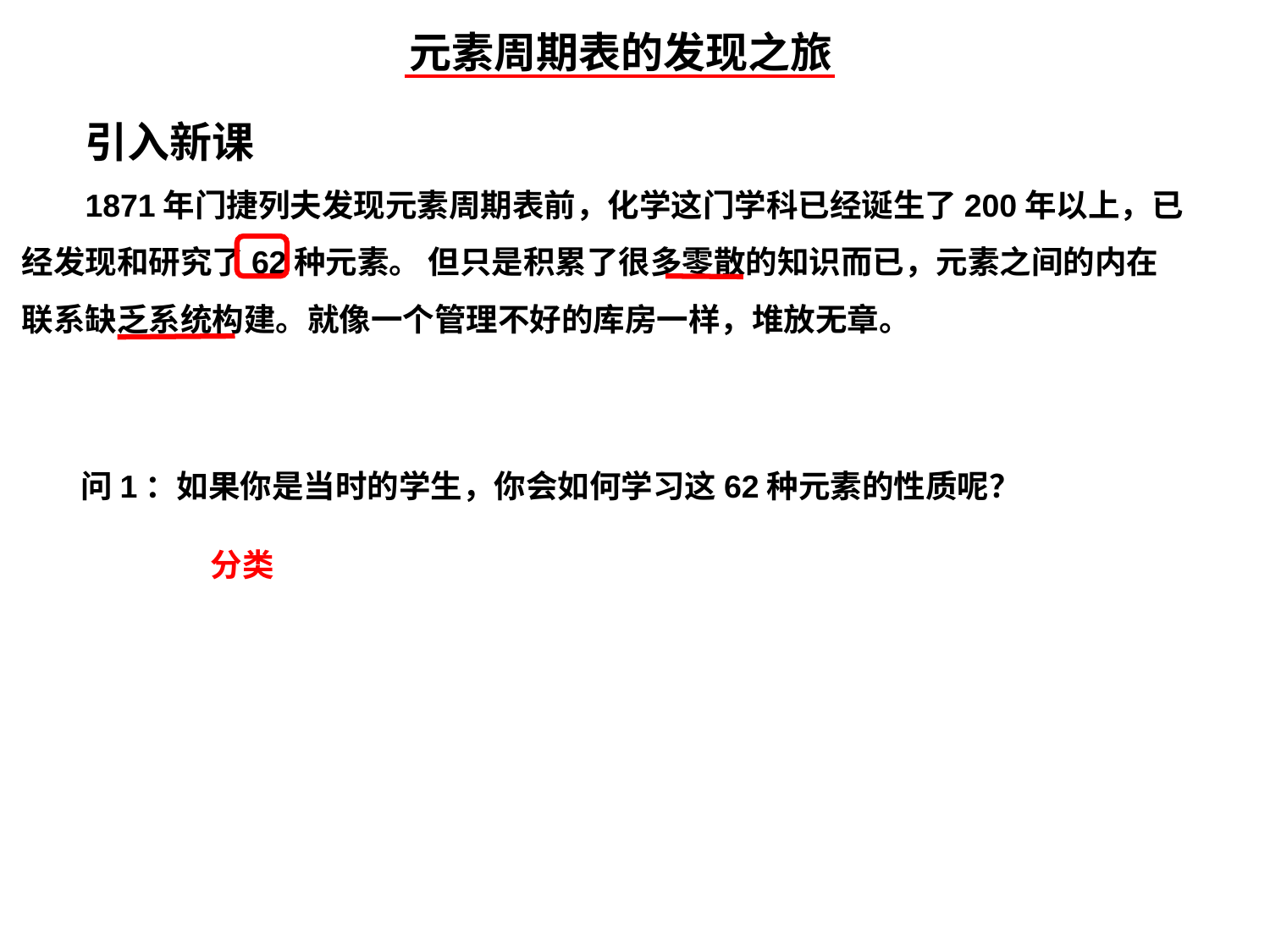

元素周期表的发现之旅
引入新课
1871年门捷列夫发现元素周期表前，化学这门学科已经诞生了200年以上，已经发现和研究了62种元素。 但只是积累了很多零散的知识而已，元素之间的内在联系缺乏系统构建。就像一个管理不好的库房一样，堆放无章。

问1：如果你是当时的学生，你会如何学习这62种元素的性质呢？
分类